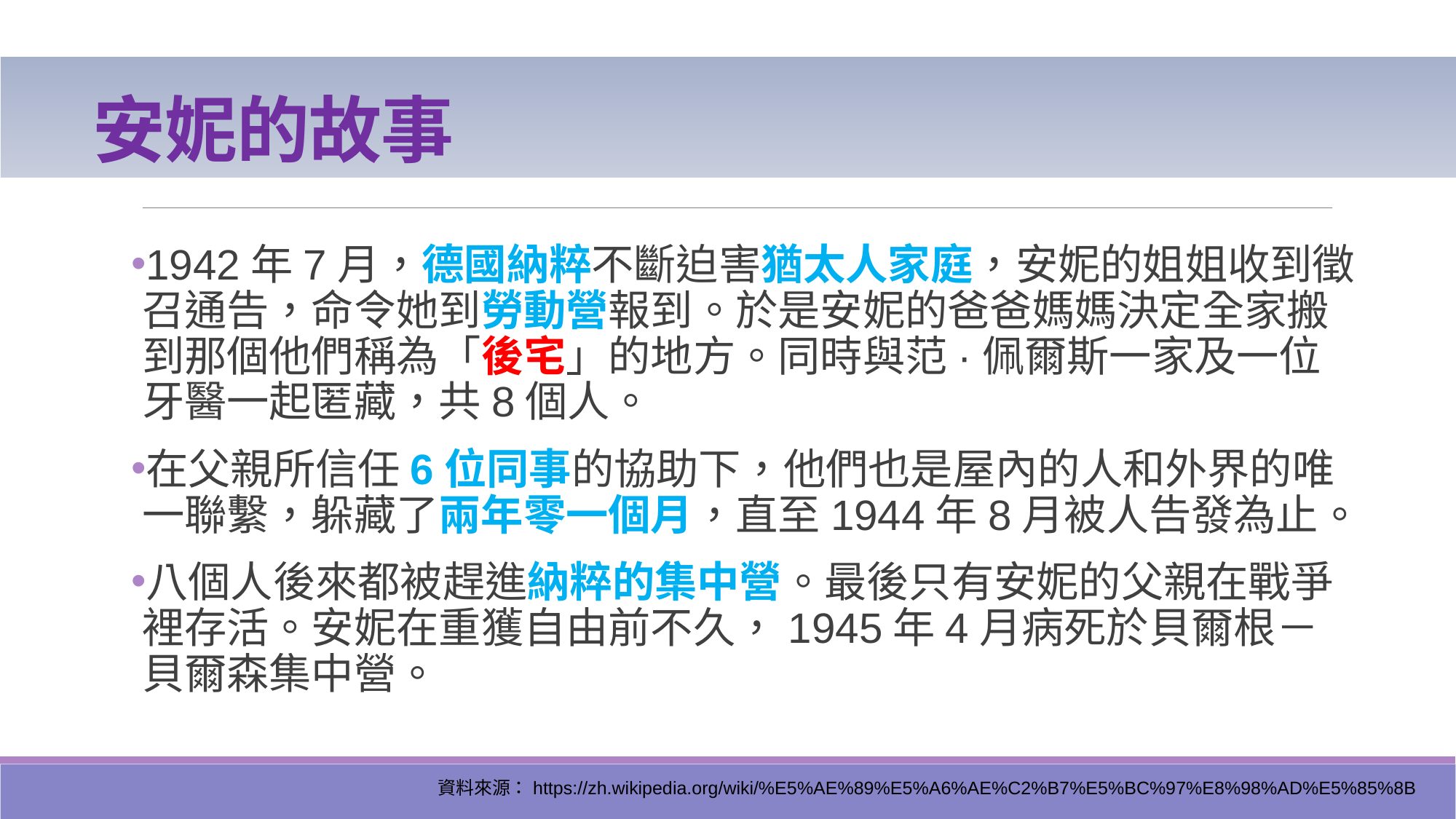

# 安妮的故事
1942年7月，德國納粹不斷迫害猶太人家庭，安妮的姐姐收到徵召通告，命令她到勞動營報到。於是安妮的爸爸媽媽決定全家搬到那個他們稱為「後宅」的地方。同時與范·佩爾斯一家及一位牙醫一起匿藏，共8個人。
在父親所信任6位同事的協助下，他們也是屋內的人和外界的唯一聯繫，躲藏了兩年零一個月，直至1944年8月被人告發為止。
八個人後來都被趕進納粹的集中營。最後只有安妮的父親在戰爭裡存活。安妮在重獲自由前不久，1945年4月病死於貝爾根－貝爾森集中營。
資料來源：https://zh.wikipedia.org/wiki/%E5%AE%89%E5%A6%AE%C2%B7%E5%BC%97%E8%98%AD%E5%85%8B